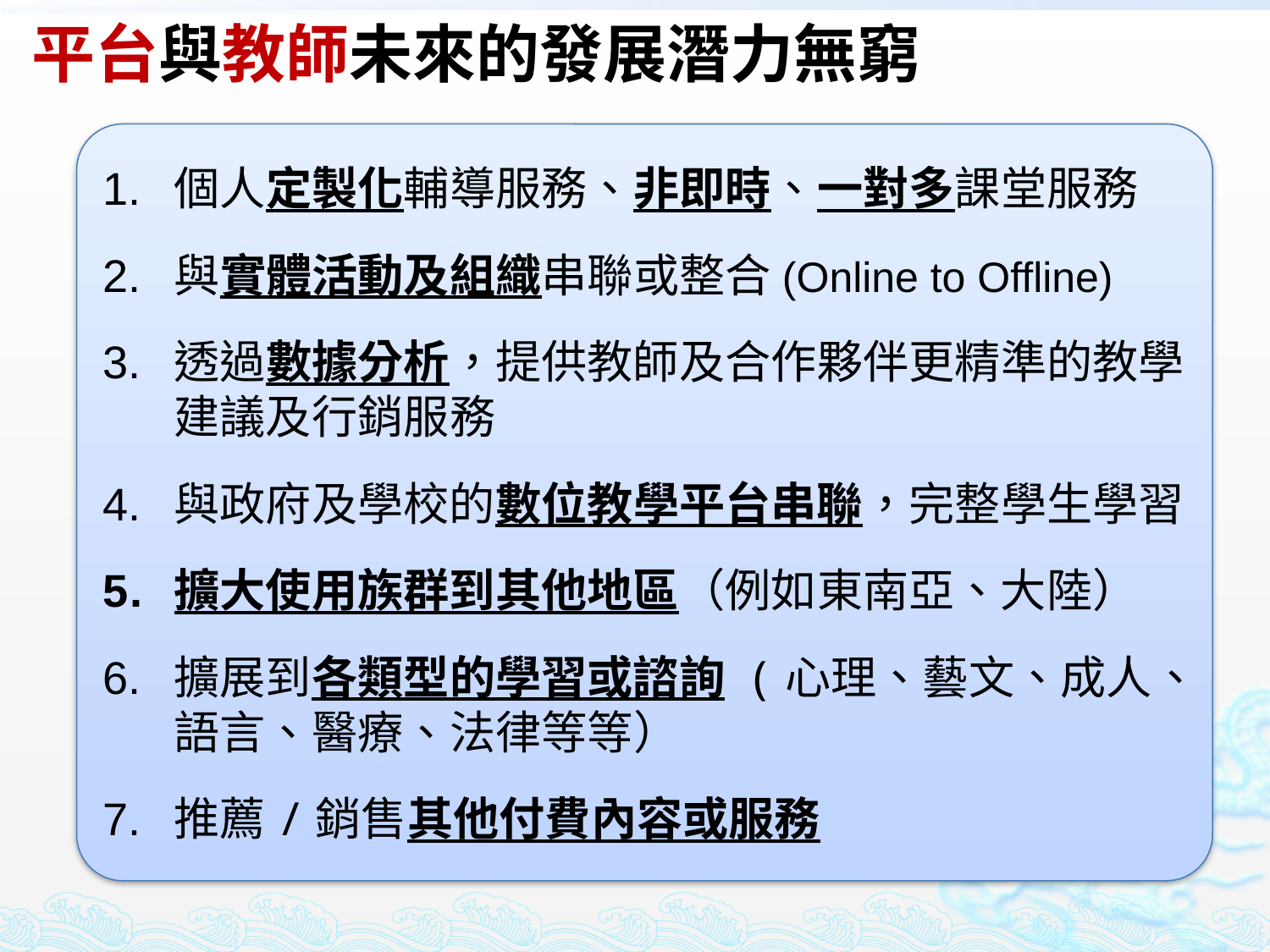

平台與教師未來的發展潛力無窮
個人定製化輔導服務、非即時、一對多課堂服務
與實體活動及組織串聯或整合(Online to Offline)
透過數據分析，提供教師及合作夥伴更精準的教學建議及行銷服務
與政府及學校的數位教學平台串聯，完整學生學習
擴大使用族群到其他地區（例如東南亞、大陸）
擴展到各類型的學習或諮詢 (心理、藝文、成人、語言、醫療、法律等等）
推薦/銷售其他付費內容或服務